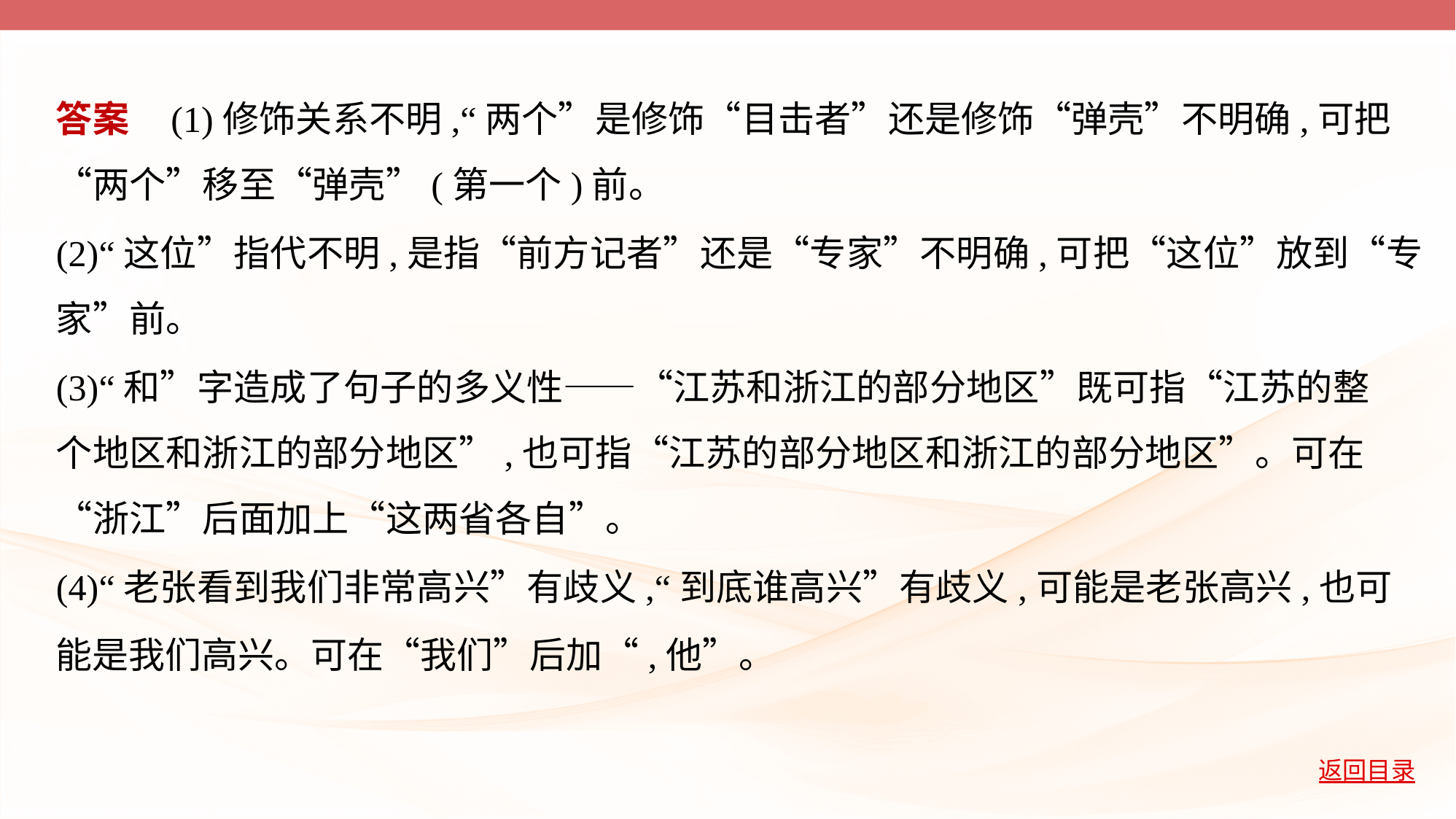

答案    (1)修饰关系不明,“两个”是修饰“目击者”还是修饰“弹壳”不明确,可把
“两个”移至“弹壳”(第一个)前。
(2)“这位”指代不明,是指“前方记者”还是“专家”不明确,可把“这位”放到“专
家”前。
(3)“和”字造成了句子的多义性——“江苏和浙江的部分地区”既可指“江苏的整
个地区和浙江的部分地区”,也可指“江苏的部分地区和浙江的部分地区”。可在
“浙江”后面加上“这两省各自”。
(4)“老张看到我们非常高兴”有歧义,“到底谁高兴”有歧义,可能是老张高兴,也可
能是我们高兴。可在“我们”后加“,他”。